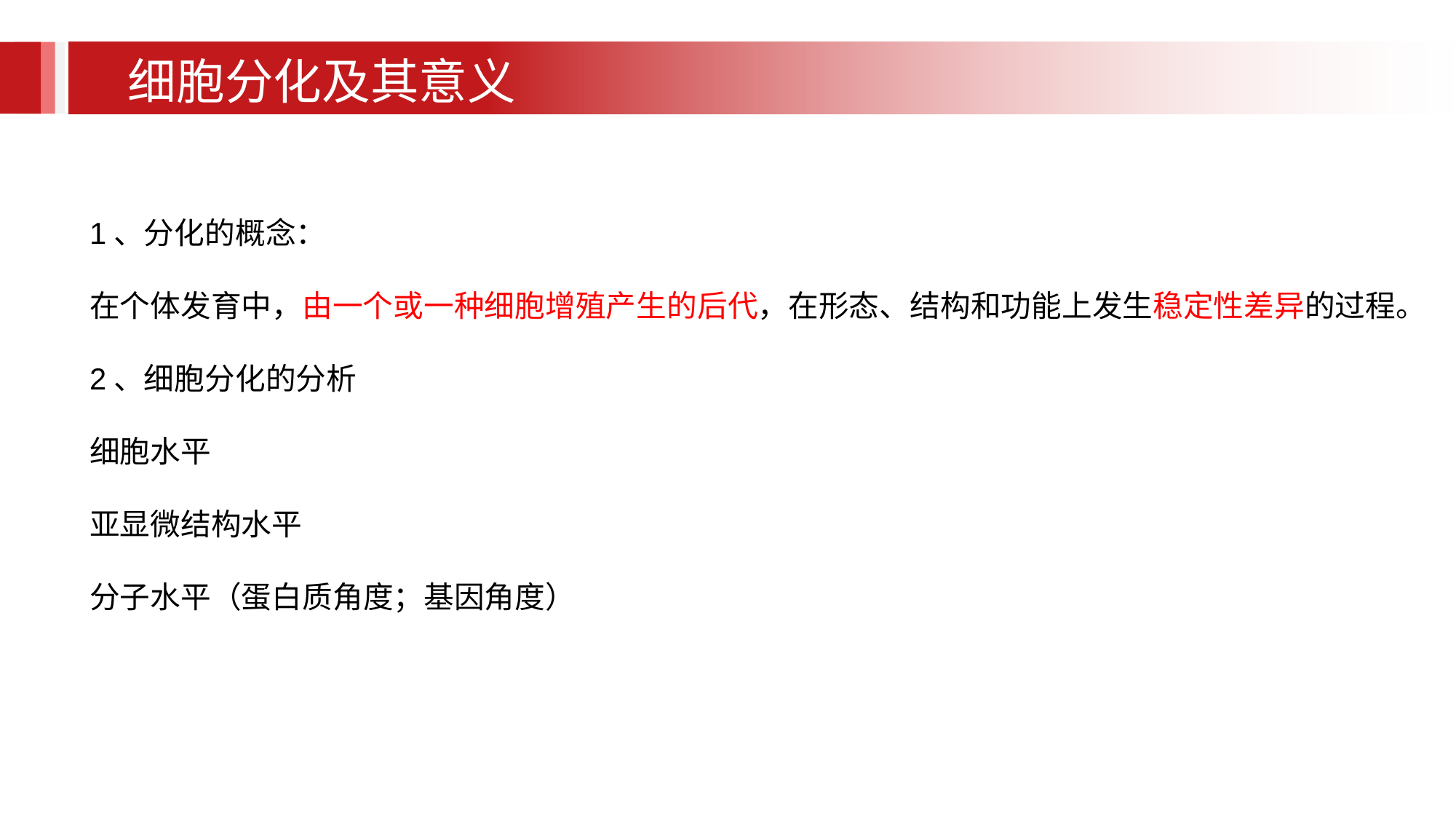

细胞分化及其意义
1、分化的概念：
在个体发育中，由一个或一种细胞增殖产生的后代，在形态、结构和功能上发生稳定性差异的过程。
2、细胞分化的分析
细胞水平
亚显微结构水平
分子水平（蛋白质角度；基因角度）